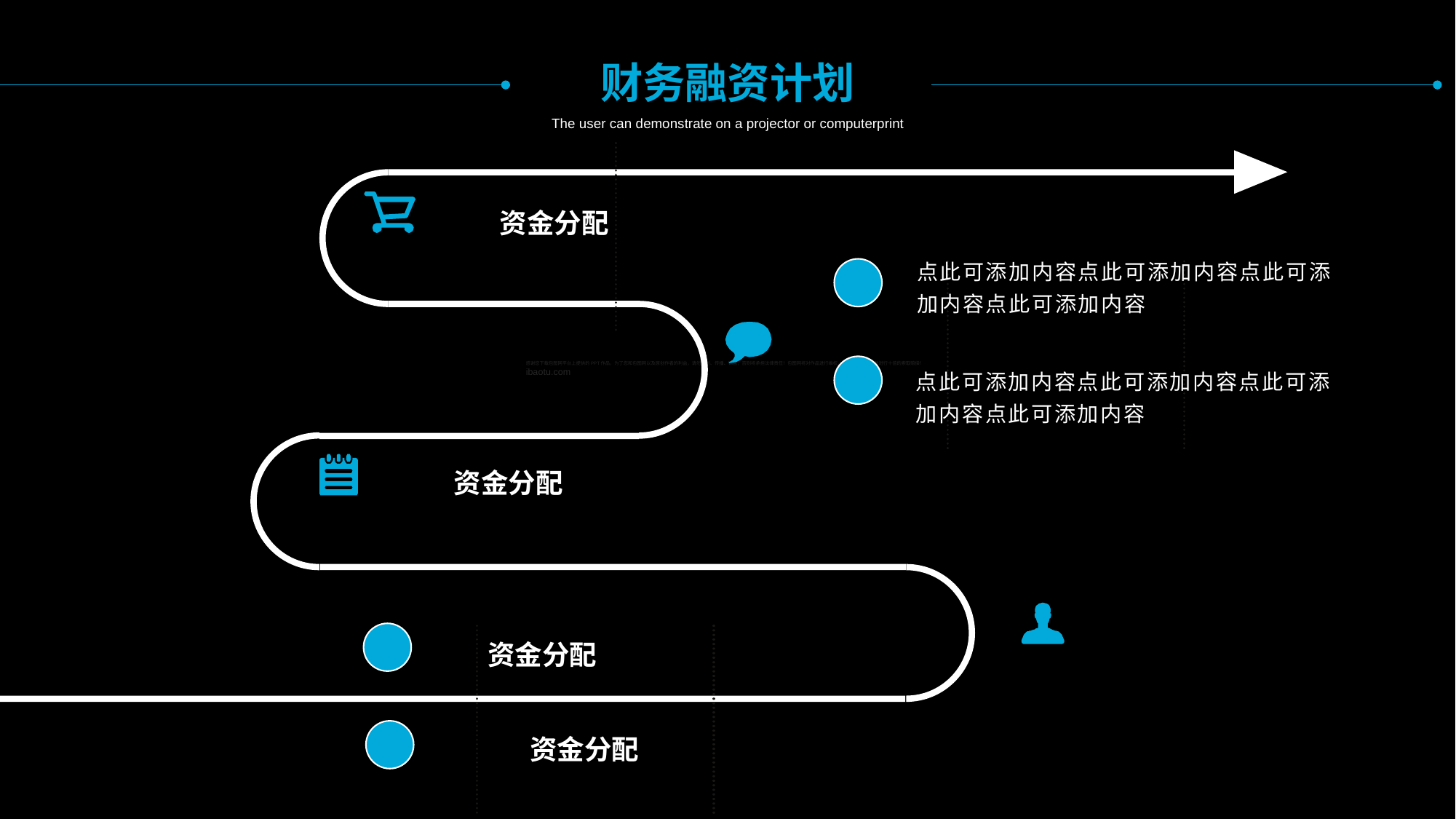

财务融资计划
The user can demonstrate on a projector or computerprint

资金分配
点此可添加内容点此可添加内容点此可添加内容点此可添加内容

点此可添加内容点此可添加内容点此可添加内容点此可添加内容

资金分配

资金分配

资金分配